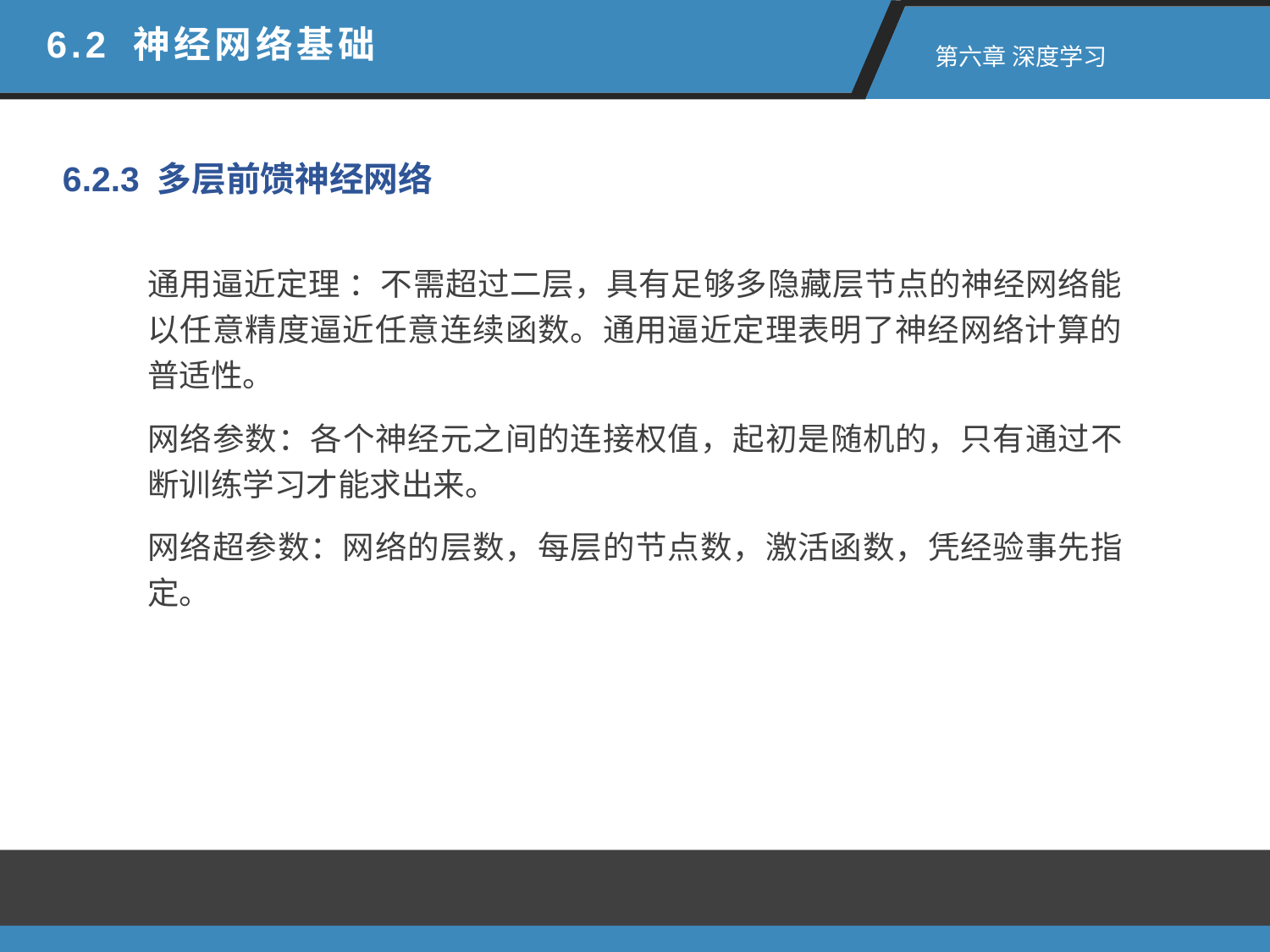

6.2 神经网络基础
  第六章 深度学习
6.2.3 多层前馈神经网络
通用逼近定理 ：不需超过二层，具有足够多隐藏层节点的神经网络能以任意精度逼近任意连续函数。通用逼近定理表明了神经网络计算的普适性。
网络参数：各个神经元之间的连接权值，起初是随机的，只有通过不断训练学习才能求出来。
网络超参数：网络的层数，每层的节点数，激活函数，凭经验事先指定。